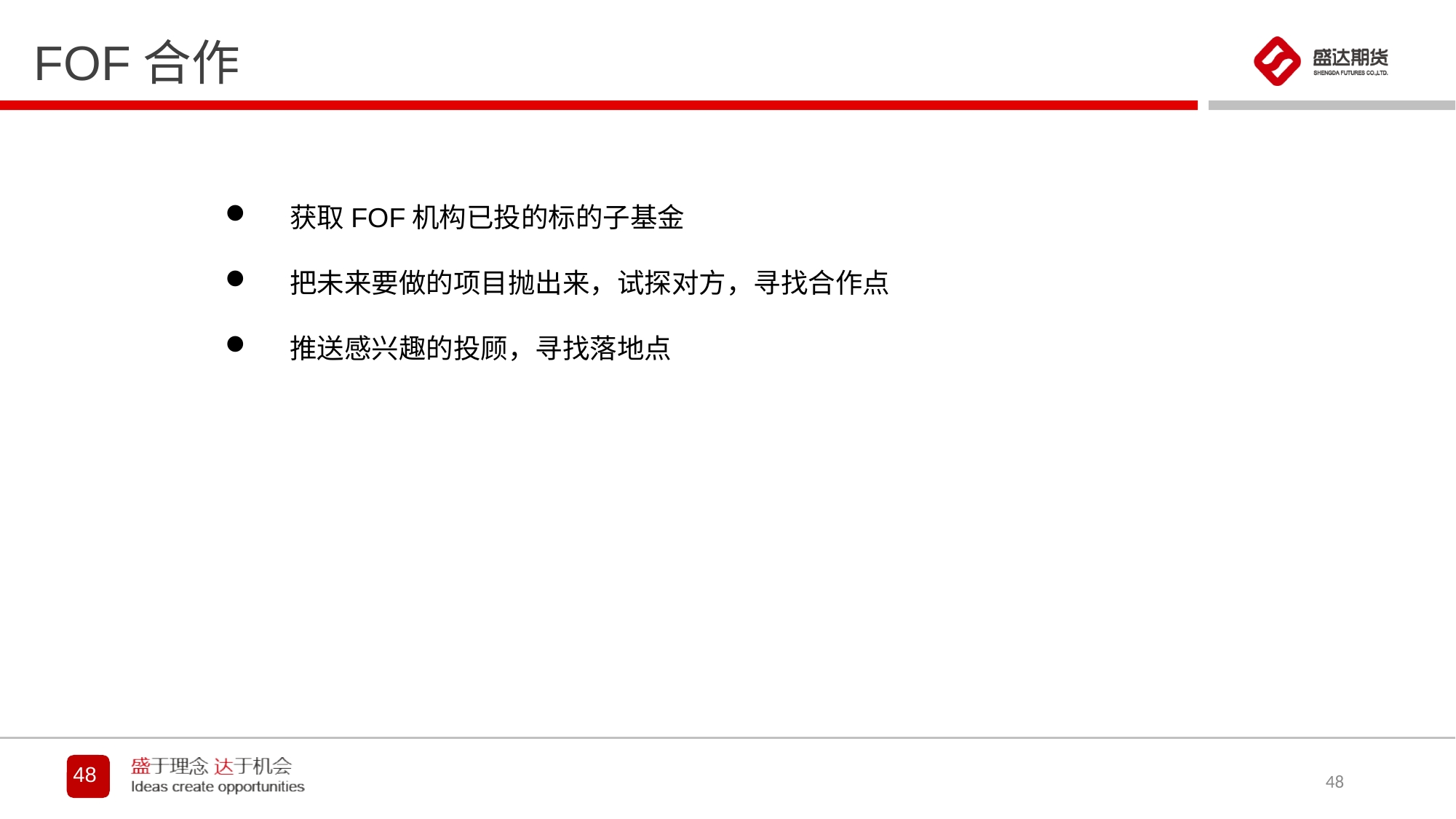

FOF合作
     获取FOF机构已投的标的子基金
     把未来要做的项目抛出来，试探对方，寻找合作点
     推送感兴趣的投顾，寻找落地点
48